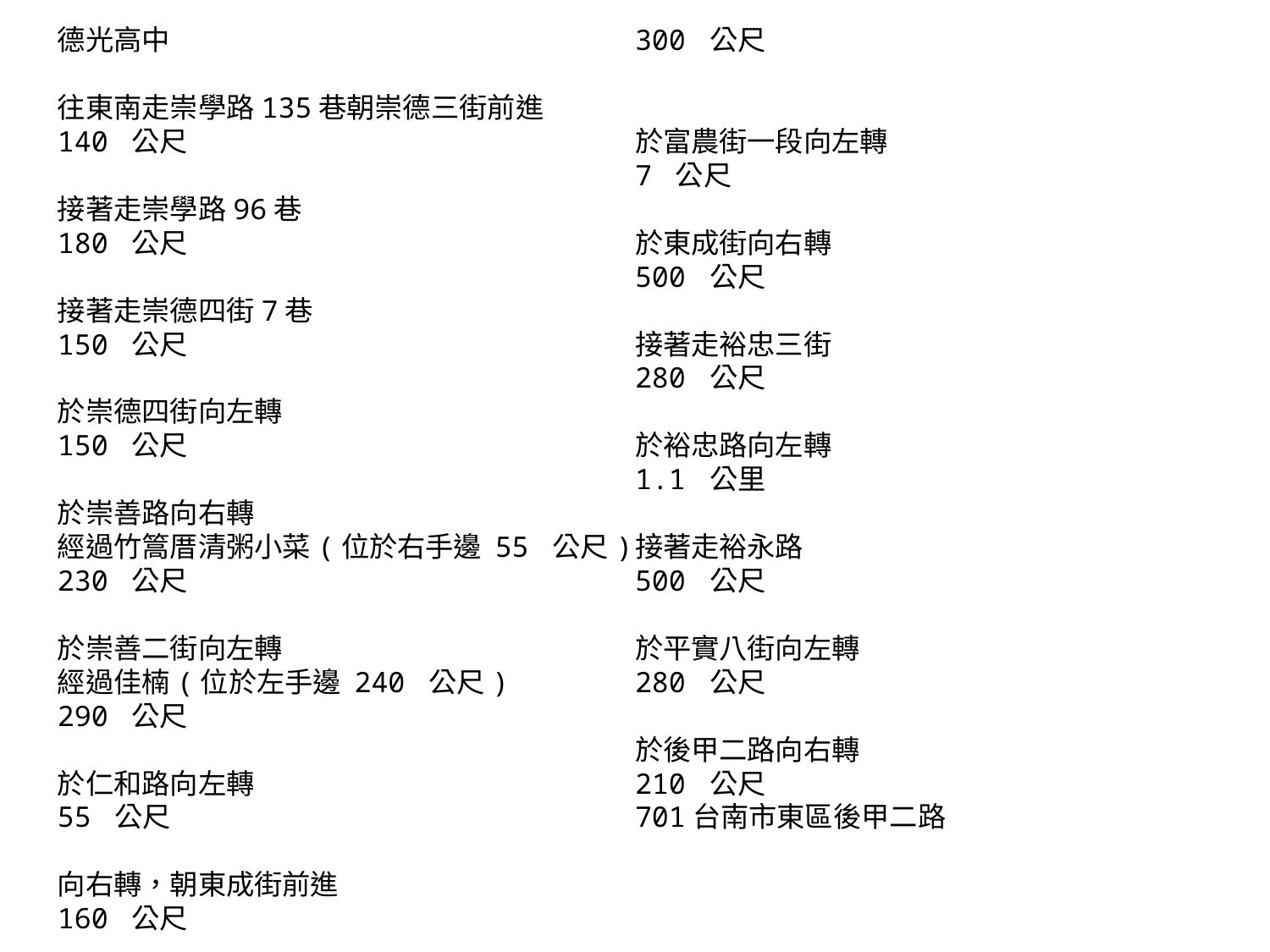

德光高中

往東南走崇學路135巷朝崇德三街前進
140 公尺

接著走崇學路96巷
180 公尺

接著走崇德四街7巷
150 公尺

於崇德四街向左轉
150 公尺

於崇善路向右轉
經過竹篙厝清粥小菜(位於右手邊 55 公尺)
230 公尺

於崇善二街向左轉
經過佳楠(位於左手邊 240 公尺)
290 公尺

於仁和路向左轉
55 公尺

向右轉，朝東成街前進
160 公尺

接著走東成街
300 公尺

於富農街一段向左轉
7 公尺

於東成街向右轉
500 公尺

接著走裕忠三街
280 公尺

於裕忠路向左轉
1.1 公里

接著走裕永路
500 公尺

於平實八街向左轉
280 公尺

於後甲二路向右轉
210 公尺
701台南市東區後甲二路